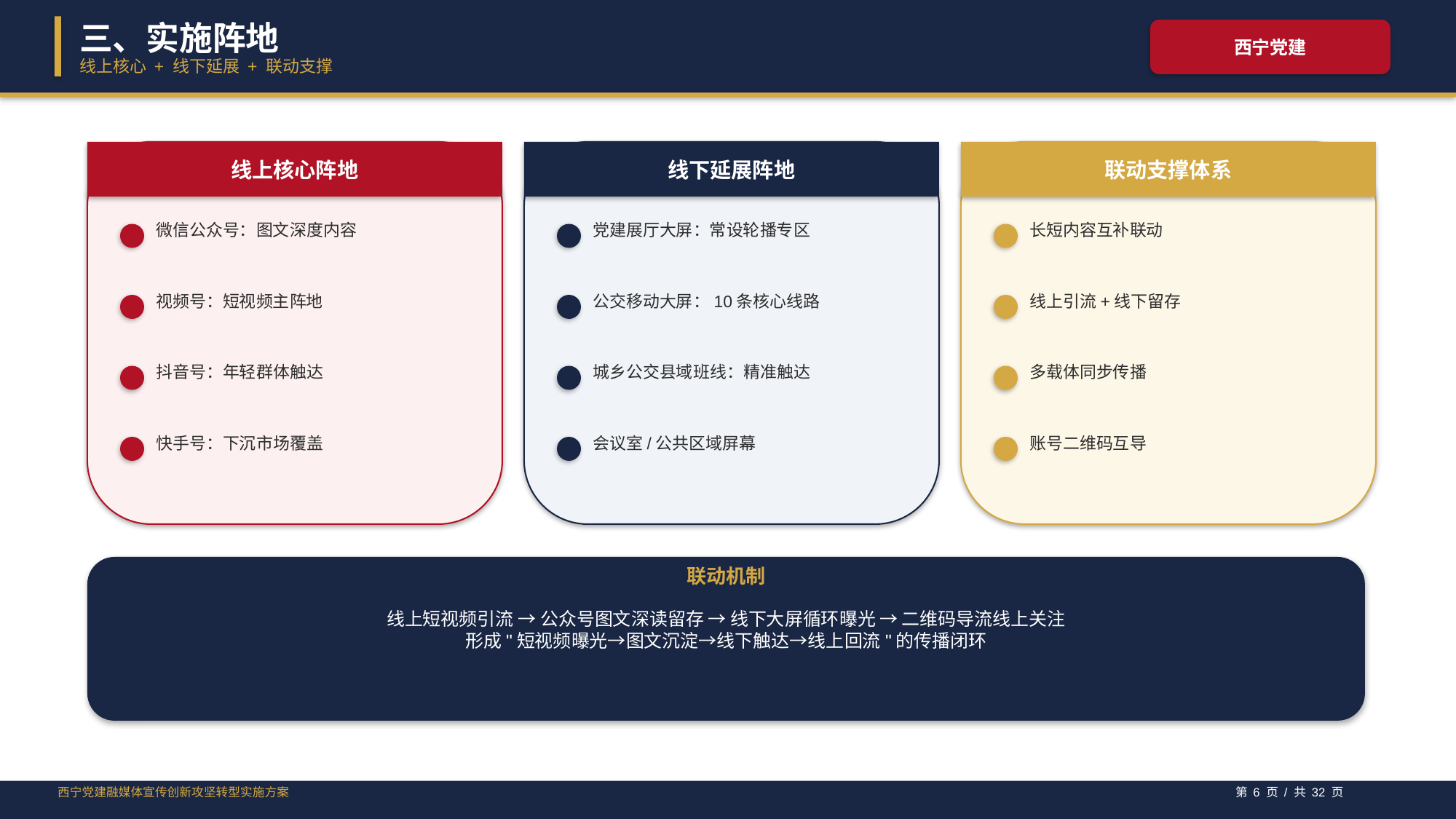

三、实施阵地

西宁党建
线上核心 + 线下延展 + 联动支撑

线上核心阵地

线下延展阵地

联动支撑体系
微信公众号：图文深度内容
党建展厅大屏：常设轮播专区
长短内容互补联动

视频号：短视频主阵地
公交移动大屏：10条核心线路
线上引流+线下留存

抖音号：年轻群体触达
城乡公交县域班线：精准触达
多载体同步传播

快手号：下沉市场覆盖
会议室/公共区域屏幕
账号二维码互导

联动机制
线上短视频引流 → 公众号图文深读留存 → 线下大屏循环曝光 → 二维码导流线上关注
形成"短视频曝光→图文沉淀→线下触达→线上回流"的传播闭环

西宁党建融媒体宣传创新攻坚转型实施方案
第 6 页 / 共 32 页